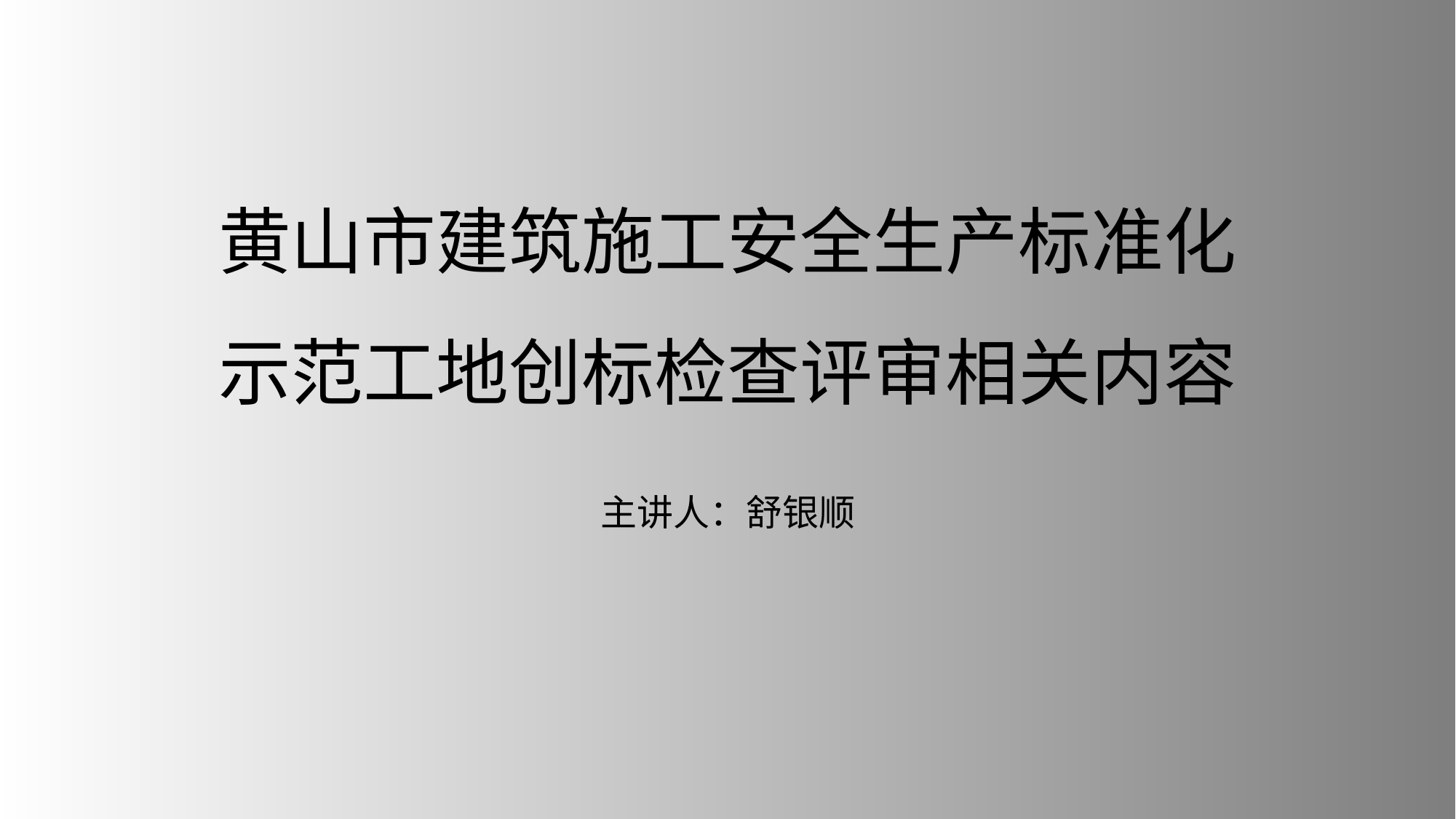

# 黄山市建筑施工安全生产标准化示范工地创标检查评审相关内容

主讲人：舒银顺